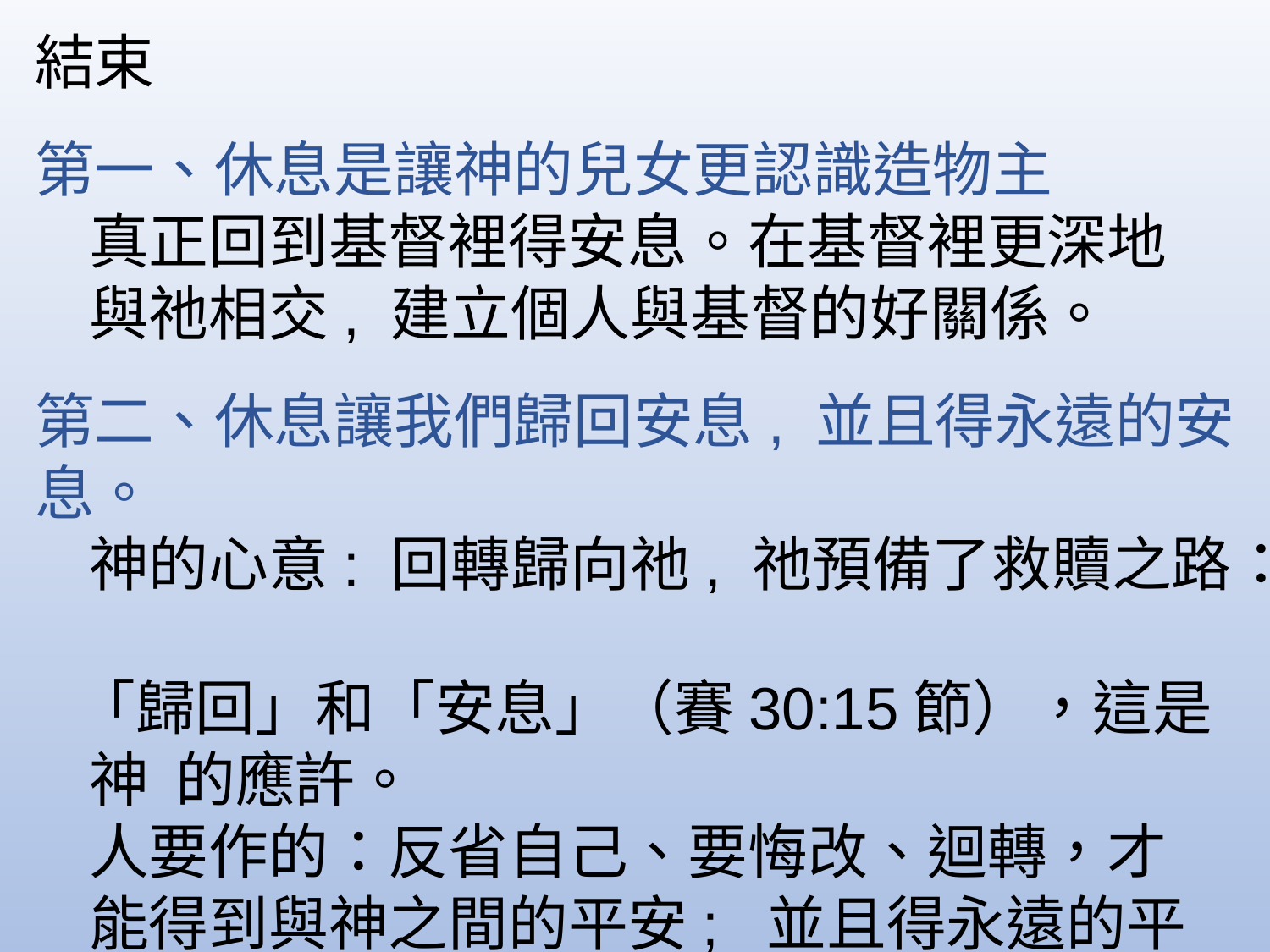

結束

第一、休息是讓神的兒女更認識造物主
   真正回到基督裡得安息。在基督裡更深地
   與祂相交, 建立個人與基督的好關係。

第二、休息讓我們歸回安息, 並且得永遠的安息。
   神的心意: 回轉歸向祂, 祂預備了救贖之路：
  「歸回」和「安息」（賽30:15節），這是
   神  的應許。
   人要作的：反省自己、要悔改、迴轉，才
   能得到與神之間的平安;  並且得永遠的平安